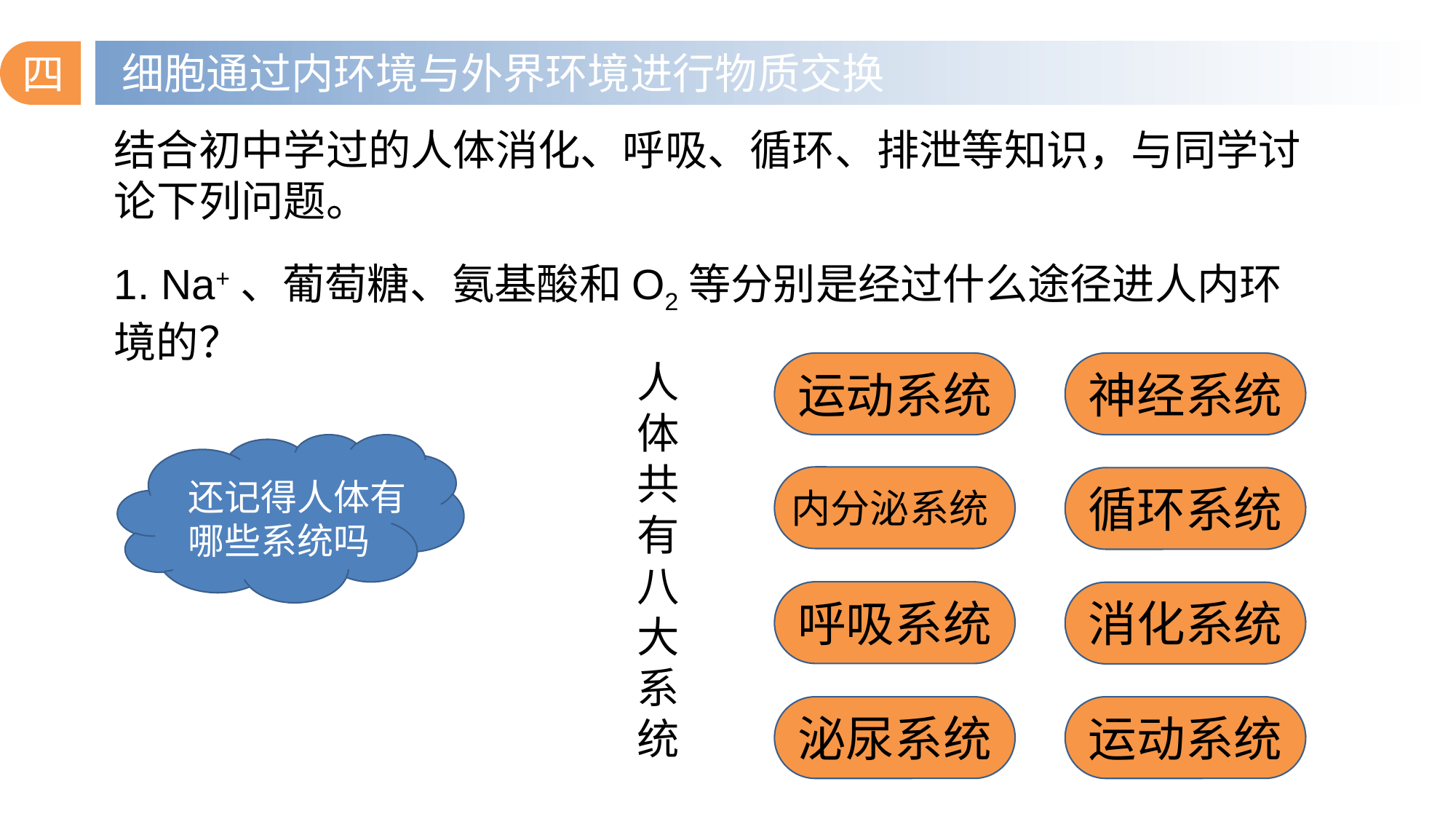

四
细胞通过内环境与外界环境进行物质交换
结合初中学过的人体消化、呼吸、循环、排泄等知识，与同学讨论下列问题。
1. Na+、葡萄糖、氨基酸和O2等分别是经过什么途径进人内环境的？
人体共有八大系统

运动系统

神经系统

还记得人体有哪些系统吗

内分泌系统

循环系统

呼吸系统

消化系统

泌尿系统

运动系统